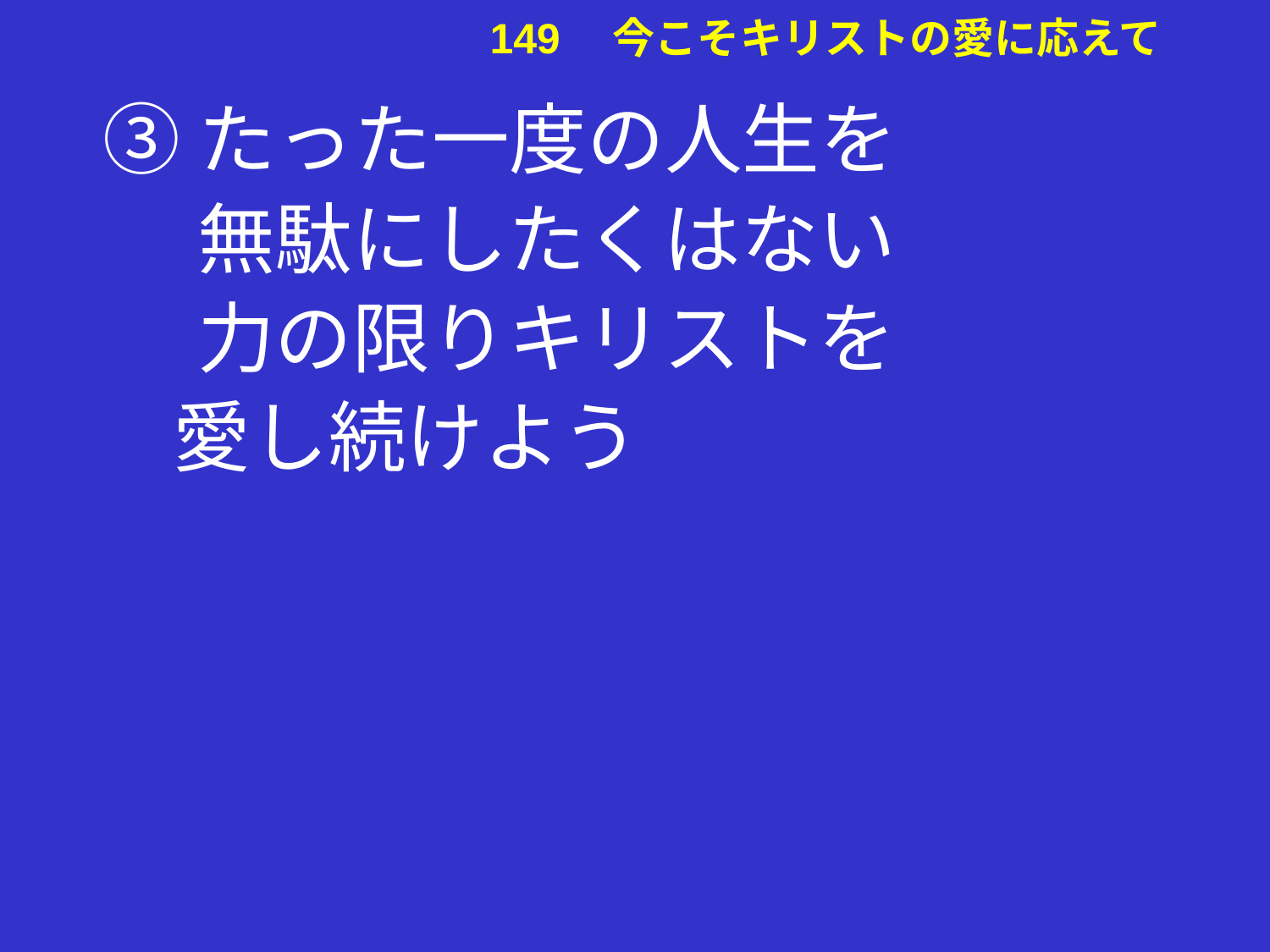

③たった一度の人生を
　 無駄にしたくはない
　 力の限りキリストを
   愛し続けよう
# 149　今こそキリストの愛に応えて